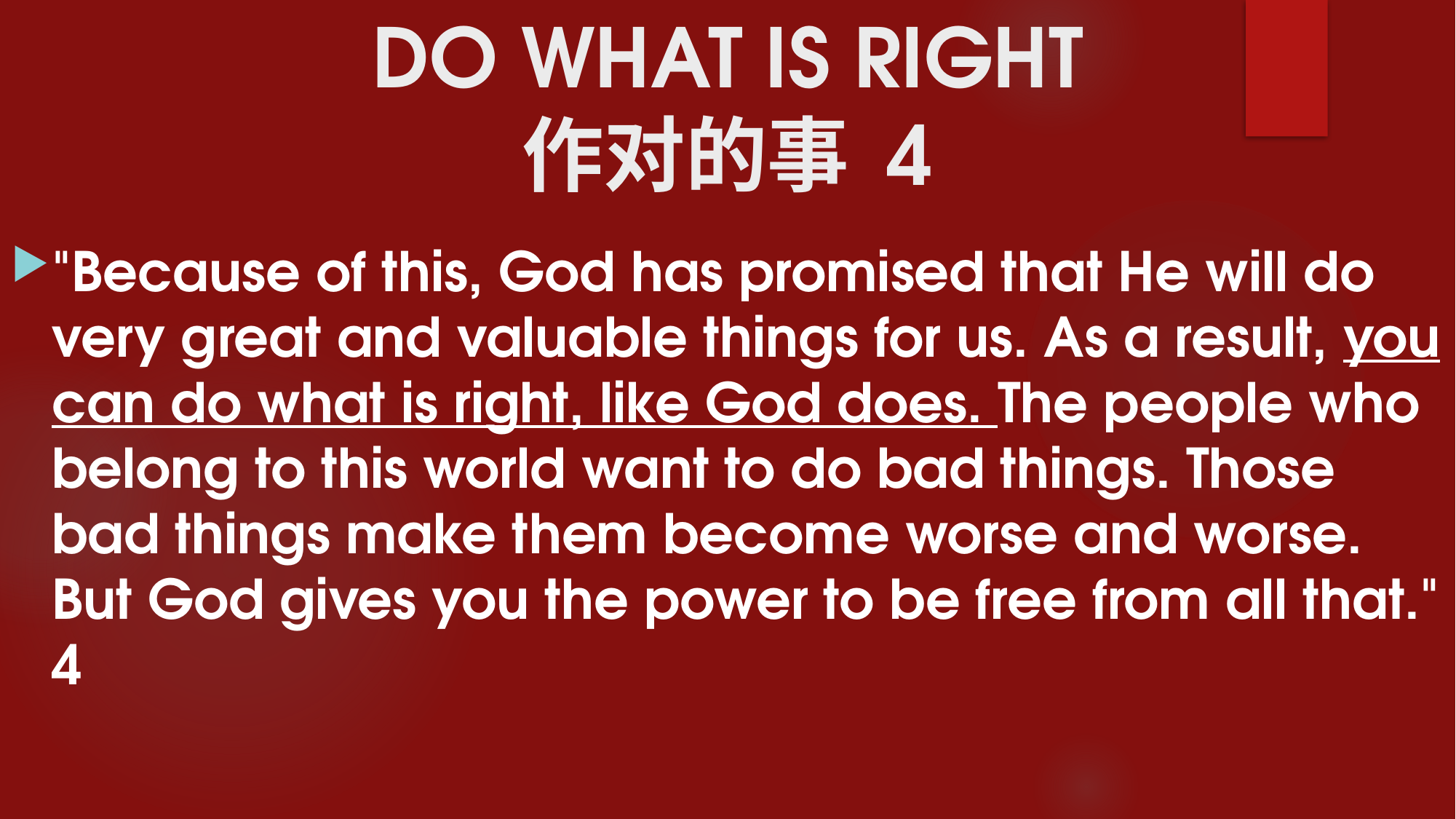

# DO WHAT IS RIGHT 作对的事 4
"Because of this, God has promised that He will do very great and valuable things for us. As a result, you can do what is right, like God does. The people who belong to this world want to do bad things. Those bad things make them become worse and worse. But God gives you the power to be free from all that." 4